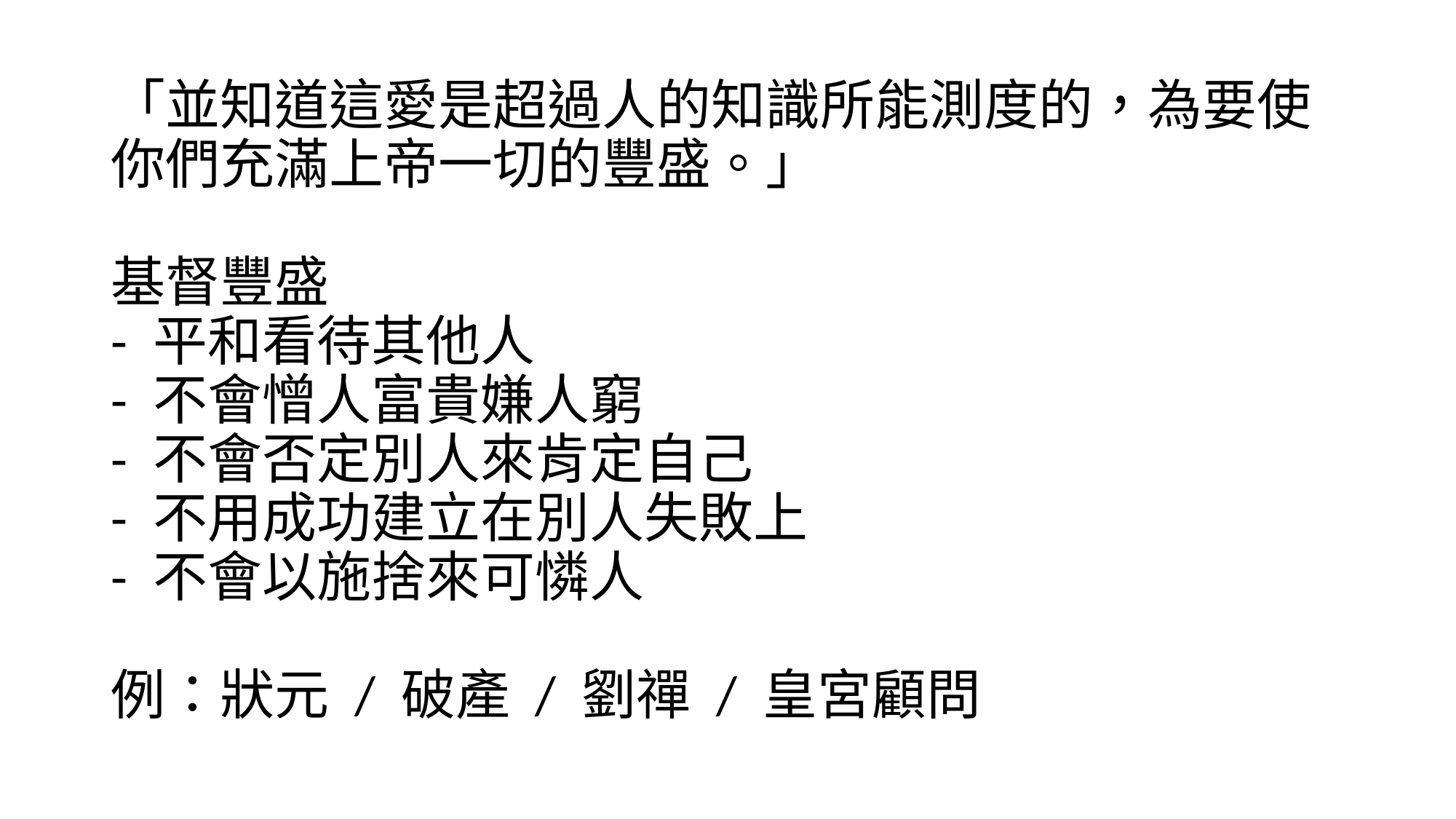

# 「並知道這愛是超過人的知識所能測度的，為要使你們充滿上帝一切的豐盛。」 基督豐盛 - 平和看待其他人 - 不會憎人富貴嫌人窮 - 不會否定別人來肯定自己 - 不用成功建立在別人失敗上 - 不會以施捨來可憐人 例：狀元 / 破產 / 劉禪 / 皇宮顧問